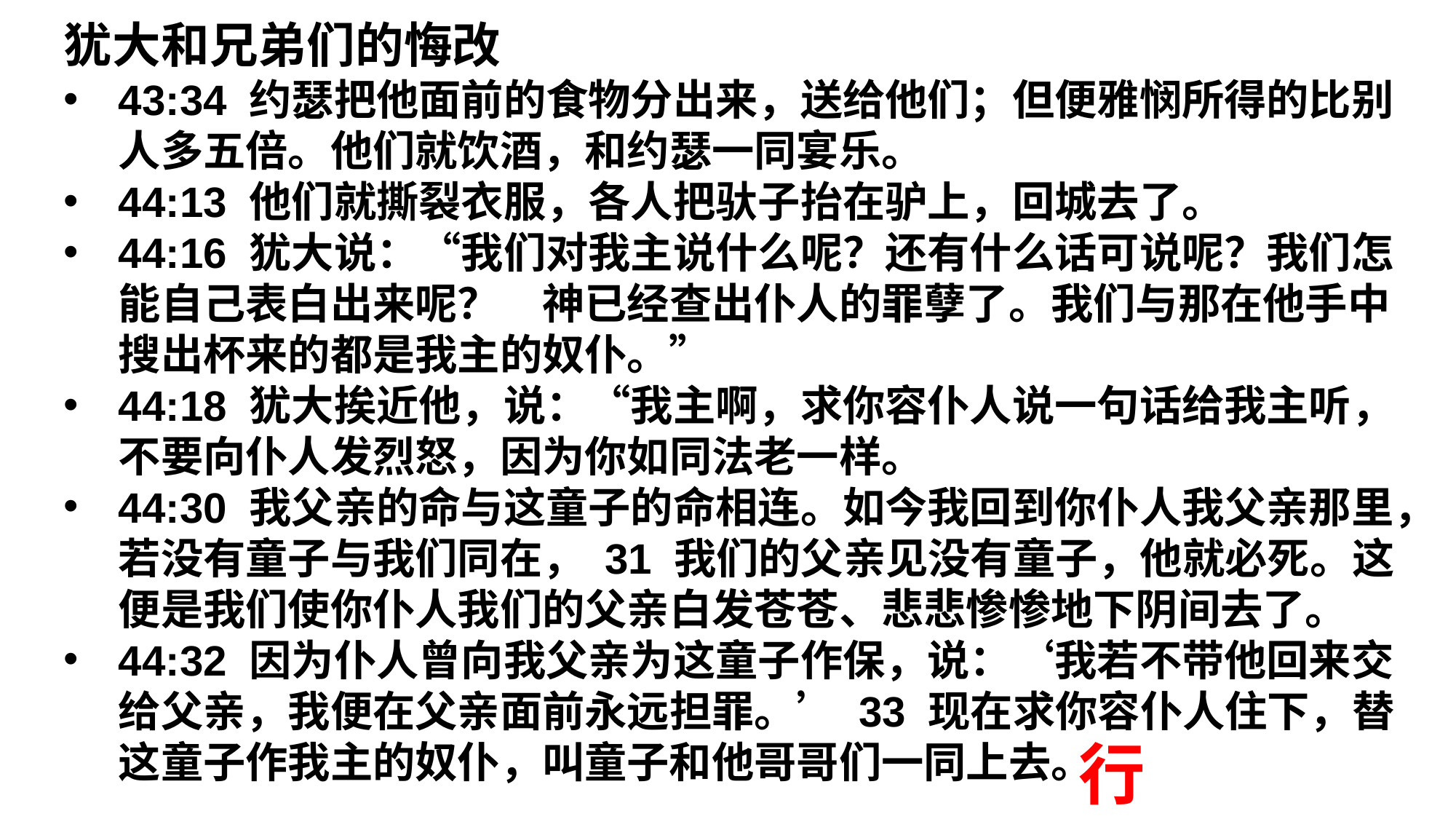

犹大和兄弟们的悔改
‪‬43:34 约瑟把他面前的食物分出来，送给他们；但便雅悯所得的比别人多五倍。他们就饮酒，和约瑟一同宴乐。
‬‪‬44:13 他们就撕裂衣服，各人把驮子抬在驴上，回城去了。
‬44:16 犹大说：“我们对我主说什么呢？还有什么话可说呢？我们怎能自己表白出来呢？　神已经查出仆人的罪孽了。我们与那在他手中搜出杯来的都是我主的奴仆。”
44:18 犹大挨近他，说：“我主啊，求你容仆人说一句话给我主听，不要向仆人发烈怒，因为你如同法老一样。
‪‬44:30 我父亲的命与这童子的命相连。如今我回到你仆人我父亲那里，若没有童子与我们同在， 31 我们的父亲见没有童子，他就必死。这便是我们使你仆人我们的父亲白发苍苍、悲悲惨惨地下阴间去了。
‪‬44:32 因为仆人曾向我父亲为这童子作保，说：‘我若不带他回来交给父亲，我便在父亲面前永远担罪。’ 33 现在求你容仆人住下，替这童子作我主的奴仆，叫童子和他哥哥们一同上去。

行